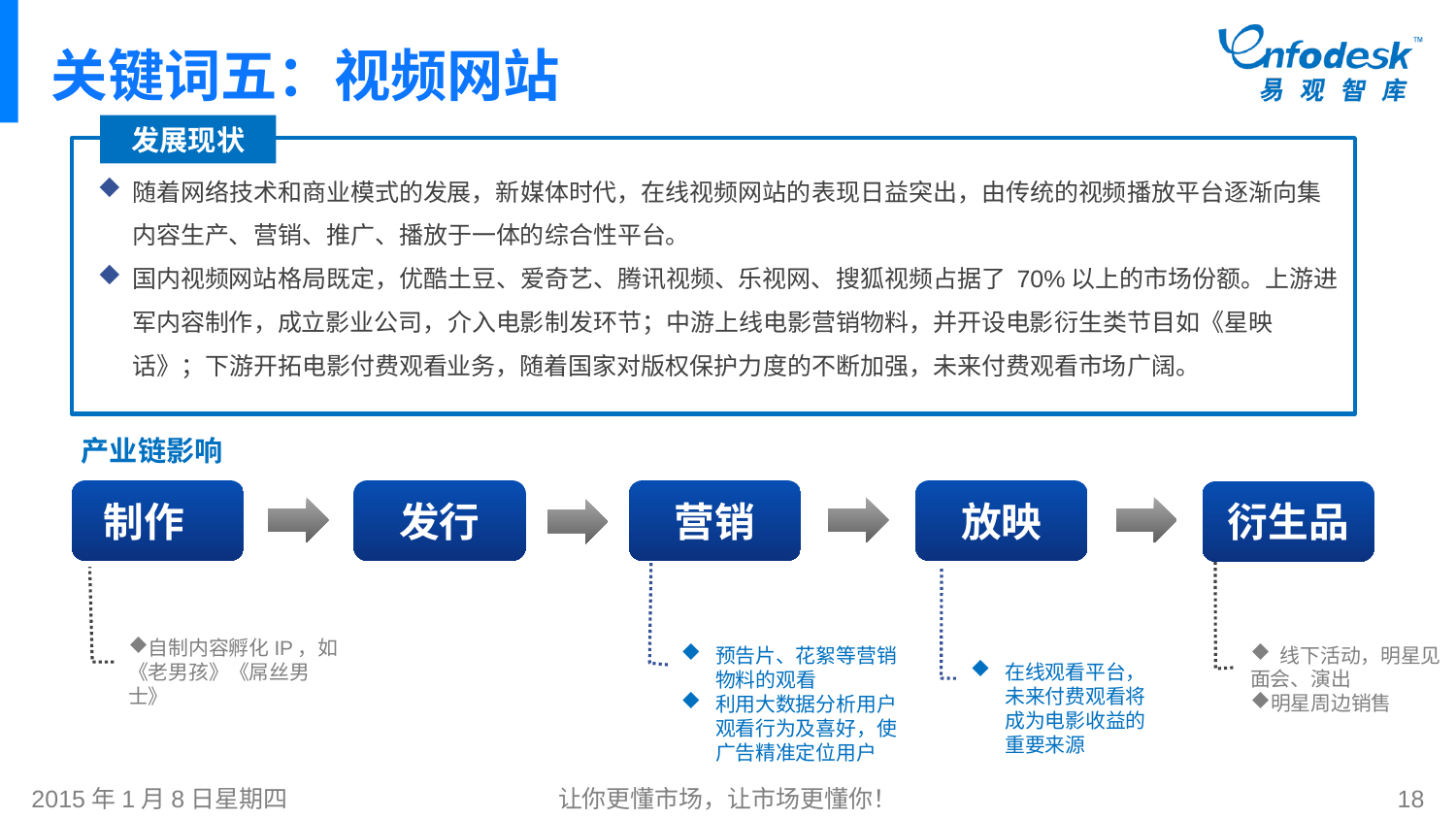

# 关键词五：视频网站
发展现状

随着网络技术和商业模式的发展，新媒体时代，在线视频网站的表现日益突出，由传统的视频播放平台逐渐向集内容生产、营销、推广、播放于一体的综合性平台。
国内视频网站格局既定，优酷土豆、爱奇艺、腾讯视频、乐视网、搜狐视频占据了 70%以上的市场份额。上游进军内容制作，成立影业公司，介入电影制发环节；中游上线电影营销物料，并开设电影衍生类节目如《星映话》；下游开拓电影付费观看业务，随着国家对版权保护力度的不断加强，未来付费观看市场广阔。

产业链影响
制作
发行
营销
放映
衍生品

自制内容孵化IP，如《老男孩》《屌丝男士》

 线下活动，明星见面会、演出
明星周边销售

预告片、花絮等营销物料的观看
利用大数据分析用户观看行为及喜好，使广告精准定位用户
在线观看平台，未来付费观看将成为电影收益的重要来源
2015年1月8日星期四
让你更懂市场，让市场更懂你！
18